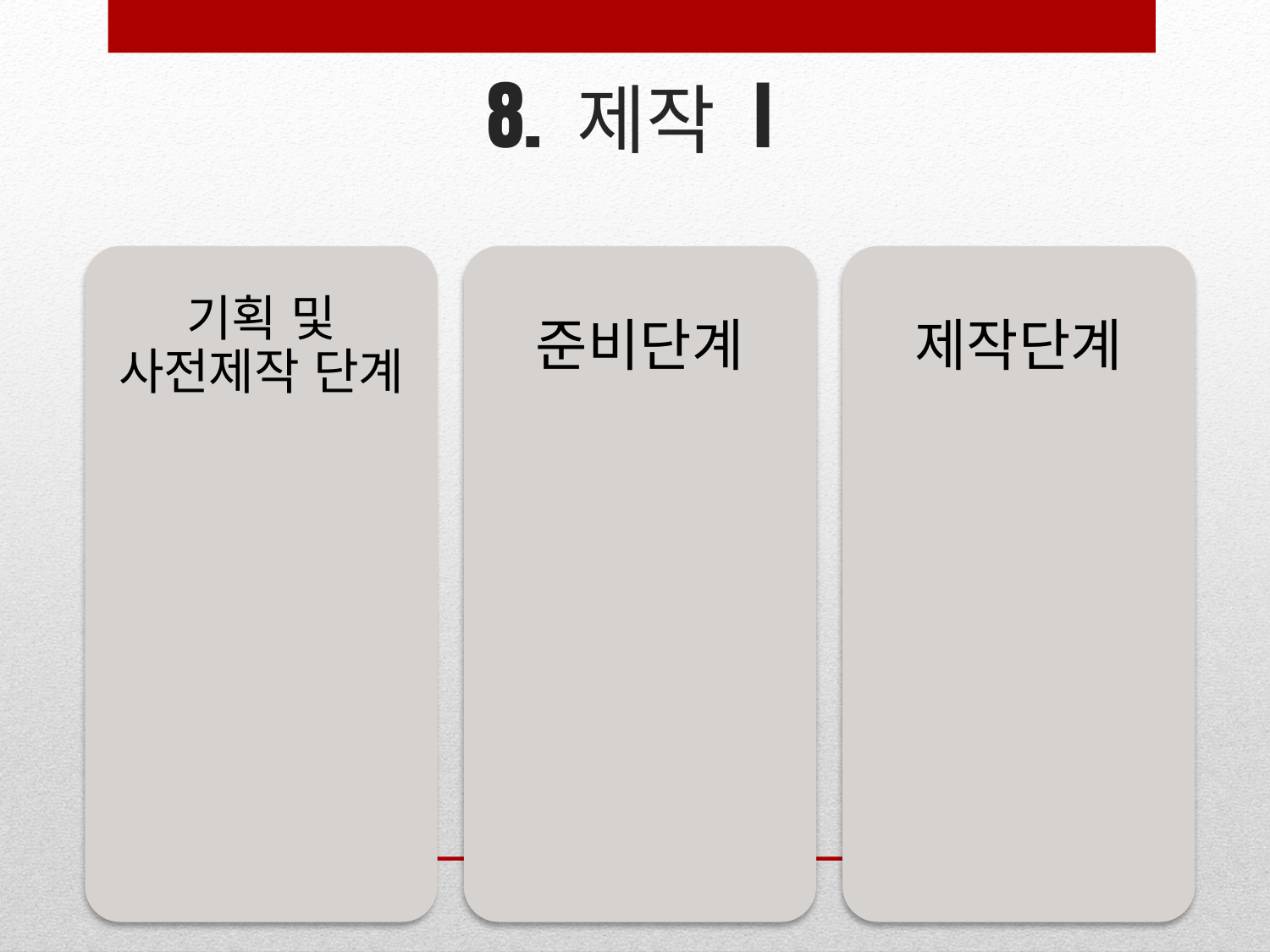

# 8. 제작 I
기획 및 사전제작 단계
준비단계
제작단계